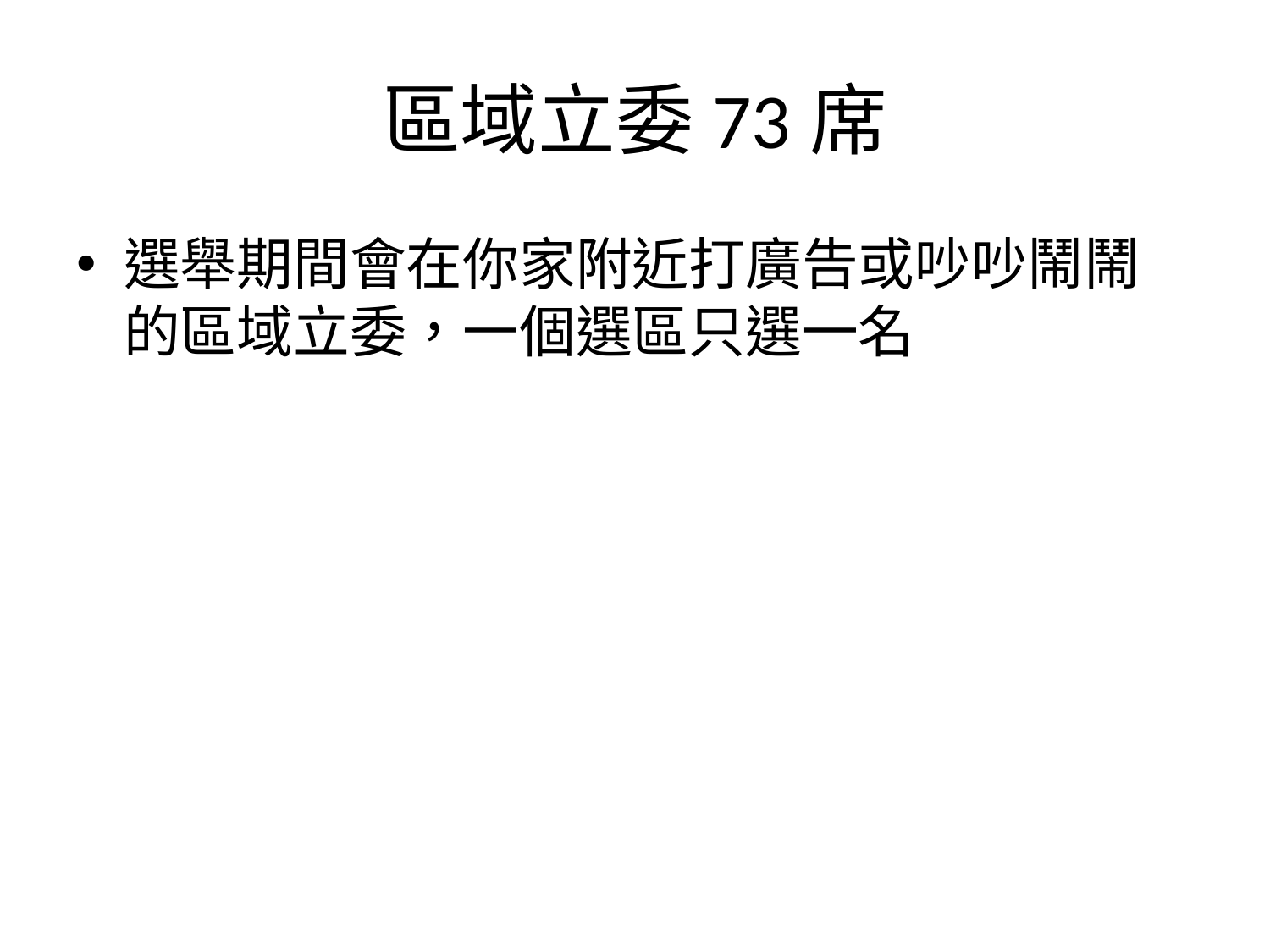

# 區域立委73席
選舉期間會在你家附近打廣告或吵吵鬧鬧的區域立委，一個選區只選一名